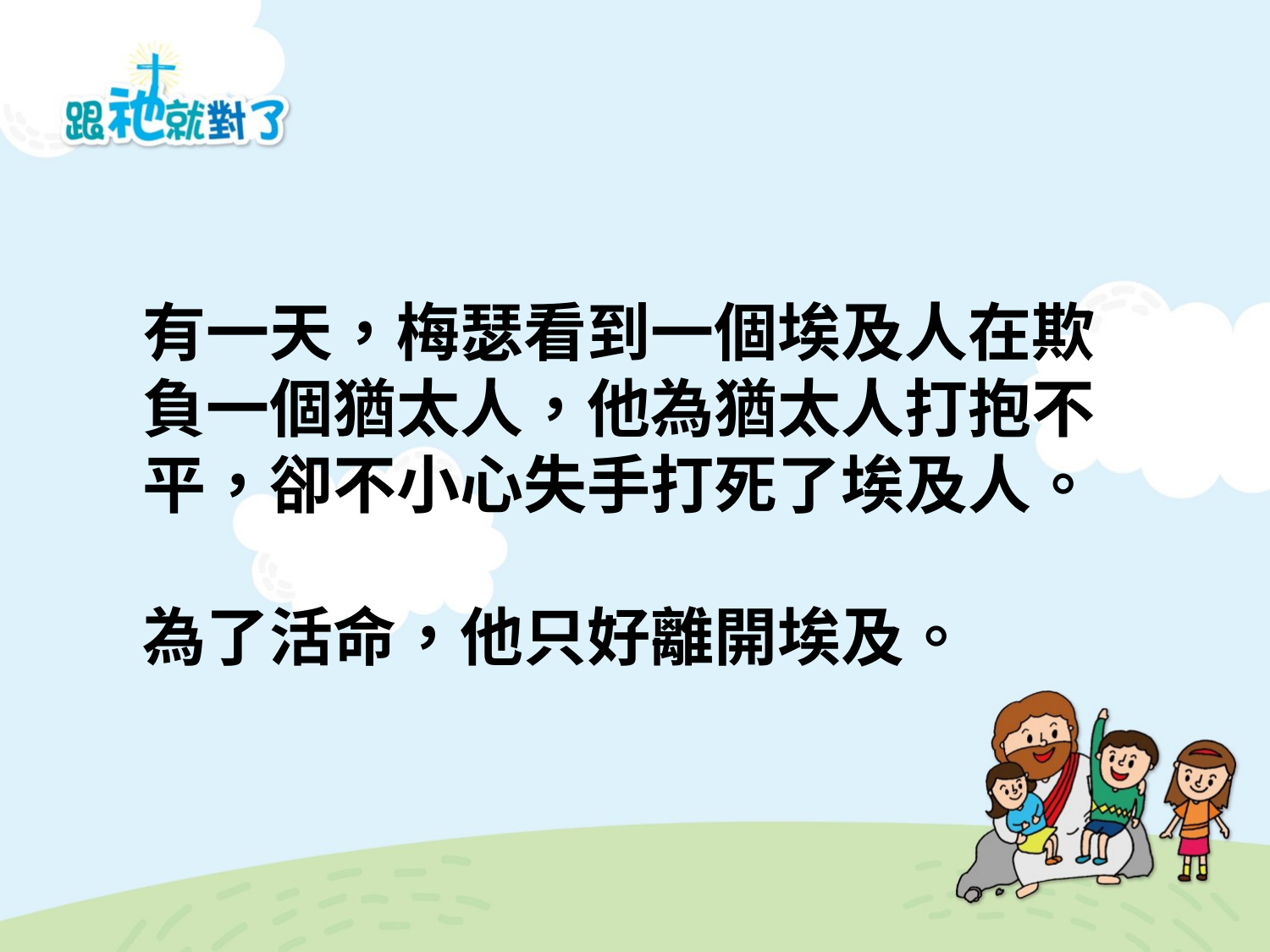

有一天，梅瑟看到一個埃及人在欺負一個猶太人，他為猶太人打抱不平，卻不小心失手打死了埃及人。

為了活命，他只好離開埃及。